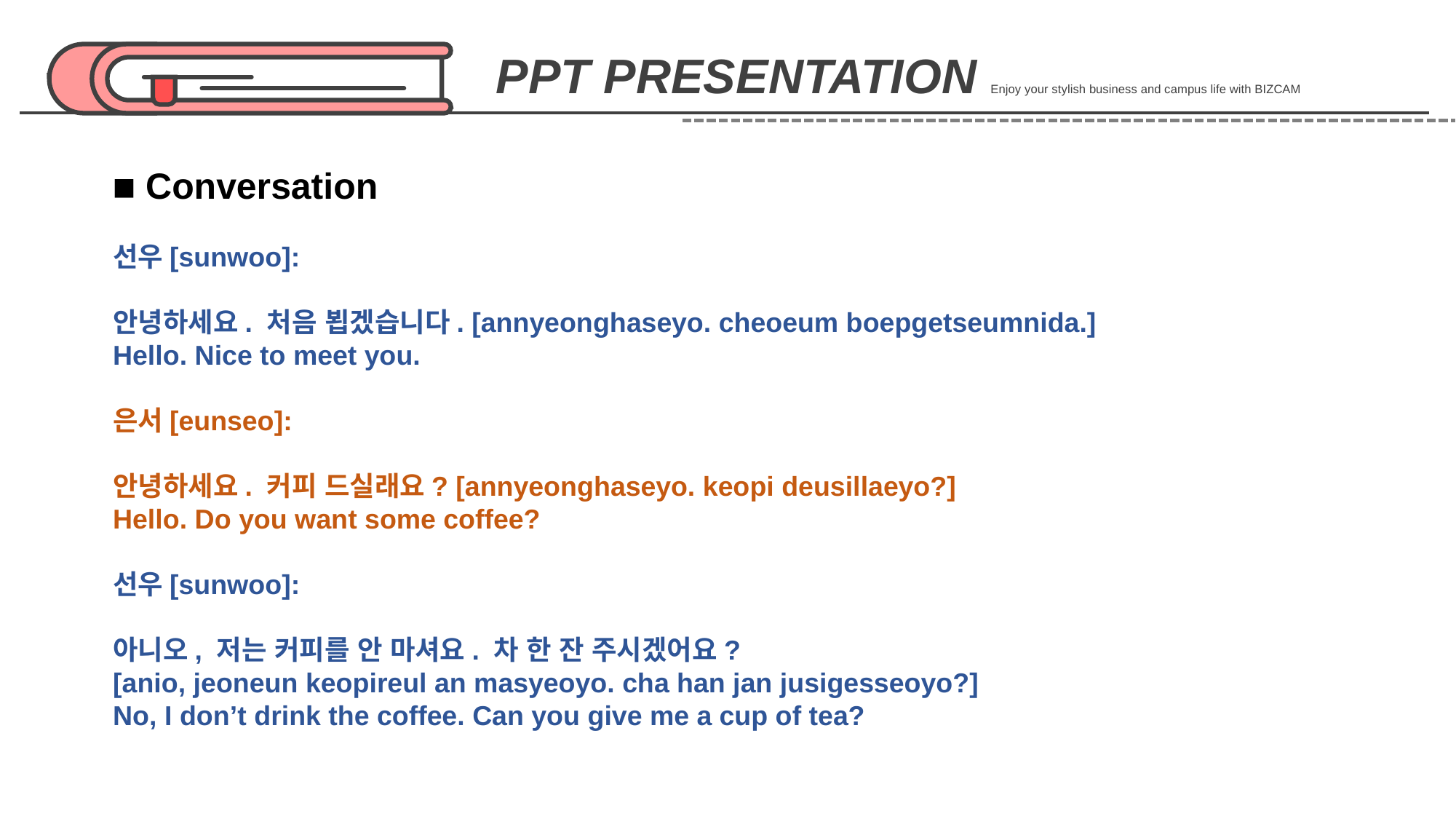

PPT PRESENTATION Enjoy your stylish business and campus life with BIZCAM

◼ Conversation

선우[sunwoo]:

안녕하세요. 처음 뵙겠습니다. [annyeonghaseyo. cheoeum boepgetseumnida.]
Hello. Nice to meet you.

은서[eunseo]:

안녕하세요. 커피 드실래요? [annyeonghaseyo. keopi deusillaeyo?]
Hello. Do you want some coffee?

선우[sunwoo]:

아니오, 저는 커피를 안 마셔요. 차 한 잔 주시겠어요?
[anio, jeoneun keopireul an masyeoyo. cha han jan jusigesseoyo?]
No, I don’t drink the coffee. Can you give me a cup of tea?